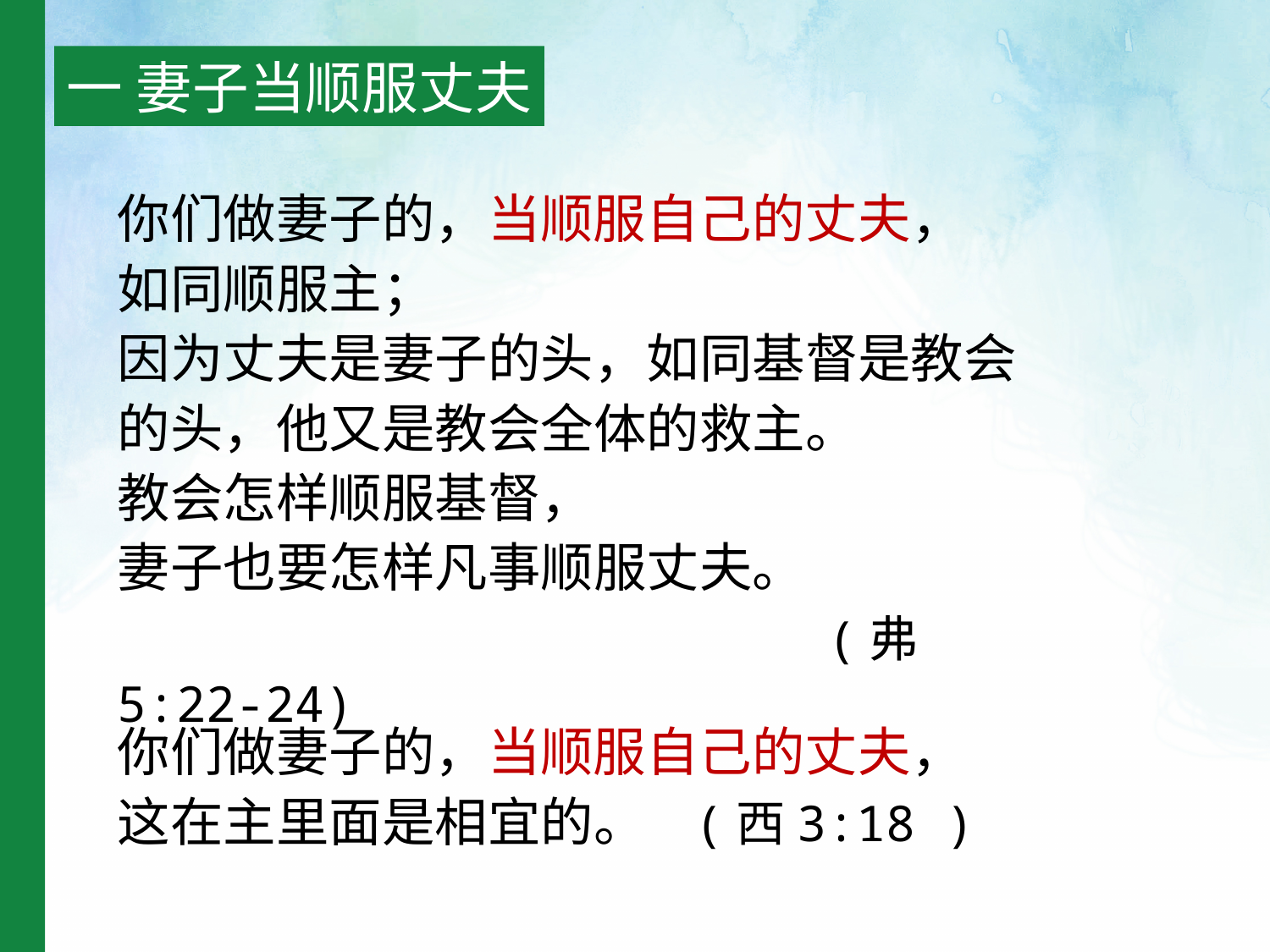

一 妻子当顺服丈夫
你们做妻子的，当顺服自己的丈夫，
如同顺服主；
因为丈夫是妻子的头，如同基督是教会的头，他又是教会全体的救主。
教会怎样顺服基督，
妻子也要怎样凡事顺服丈夫。
                       (弗5:22-24)
你们做妻子的，当顺服自己的丈夫，
这在主里面是相宜的。   (西3:18 )